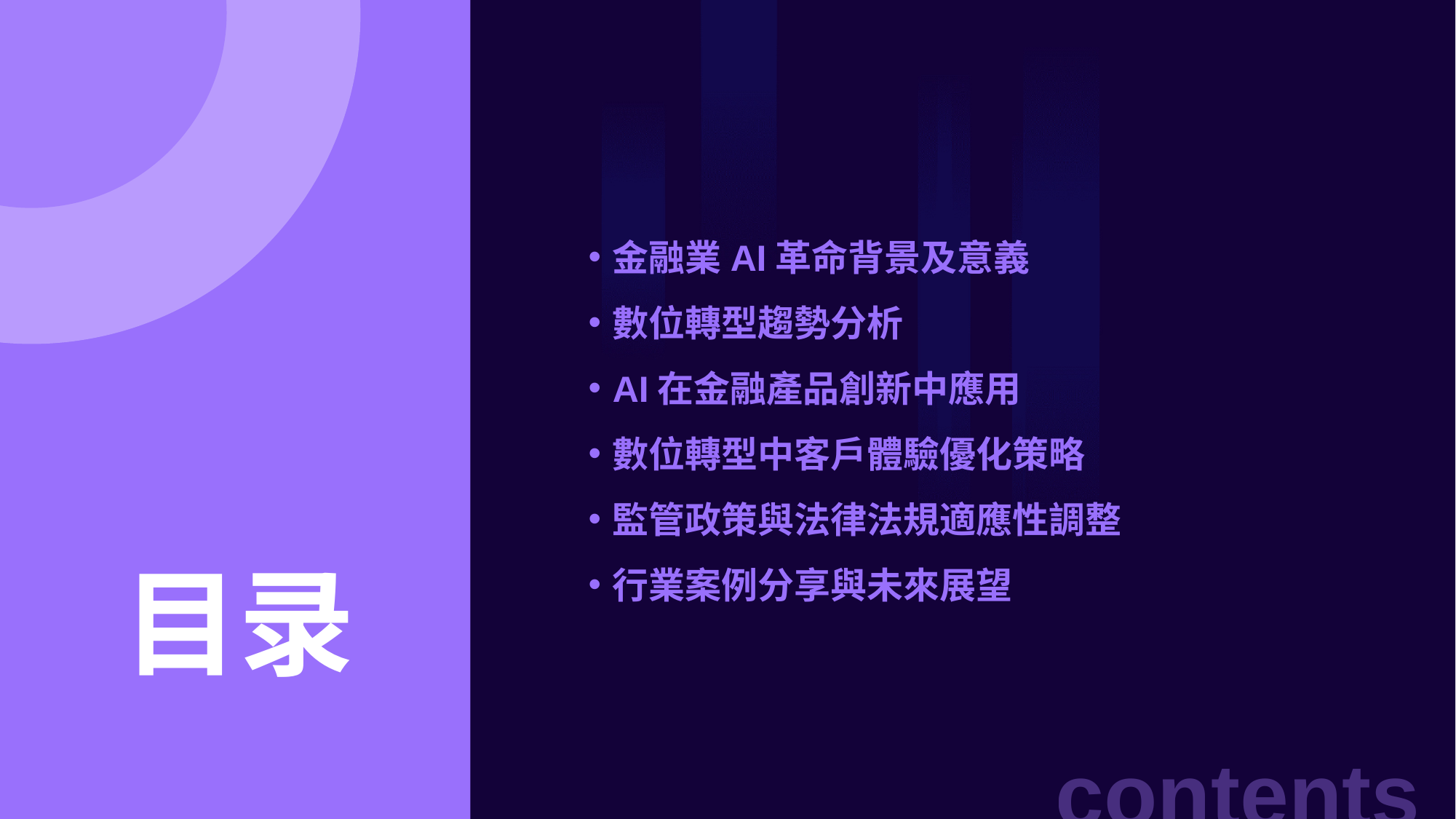

金融業AI革命背景及意義
數位轉型趨勢分析
AI在金融產品創新中應用
數位轉型中客戶體驗優化策略
監管政策與法律法規適應性調整
行業案例分享與未來展望
目录
contents